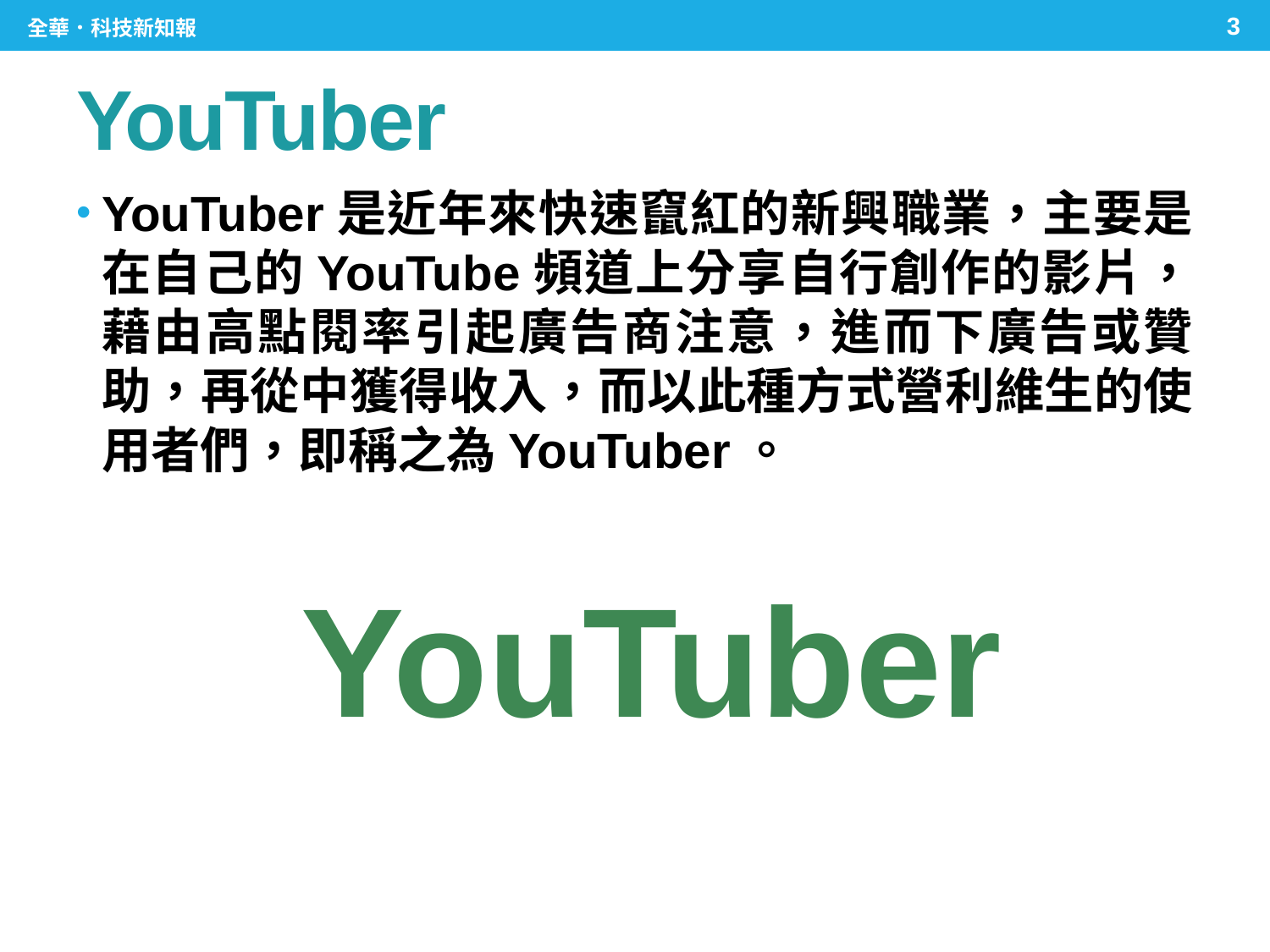

3
全華．科技新知報
# YouTuber
YouTuber是近年來快速竄紅的新興職業，主要是在自己的YouTube頻道上分享自行創作的影片，藉由高點閱率引起廣告商注意，進而下廣告或贊助，再從中獲得收入，而以此種方式營利維生的使用者們，即稱之為YouTuber。
YouTuber